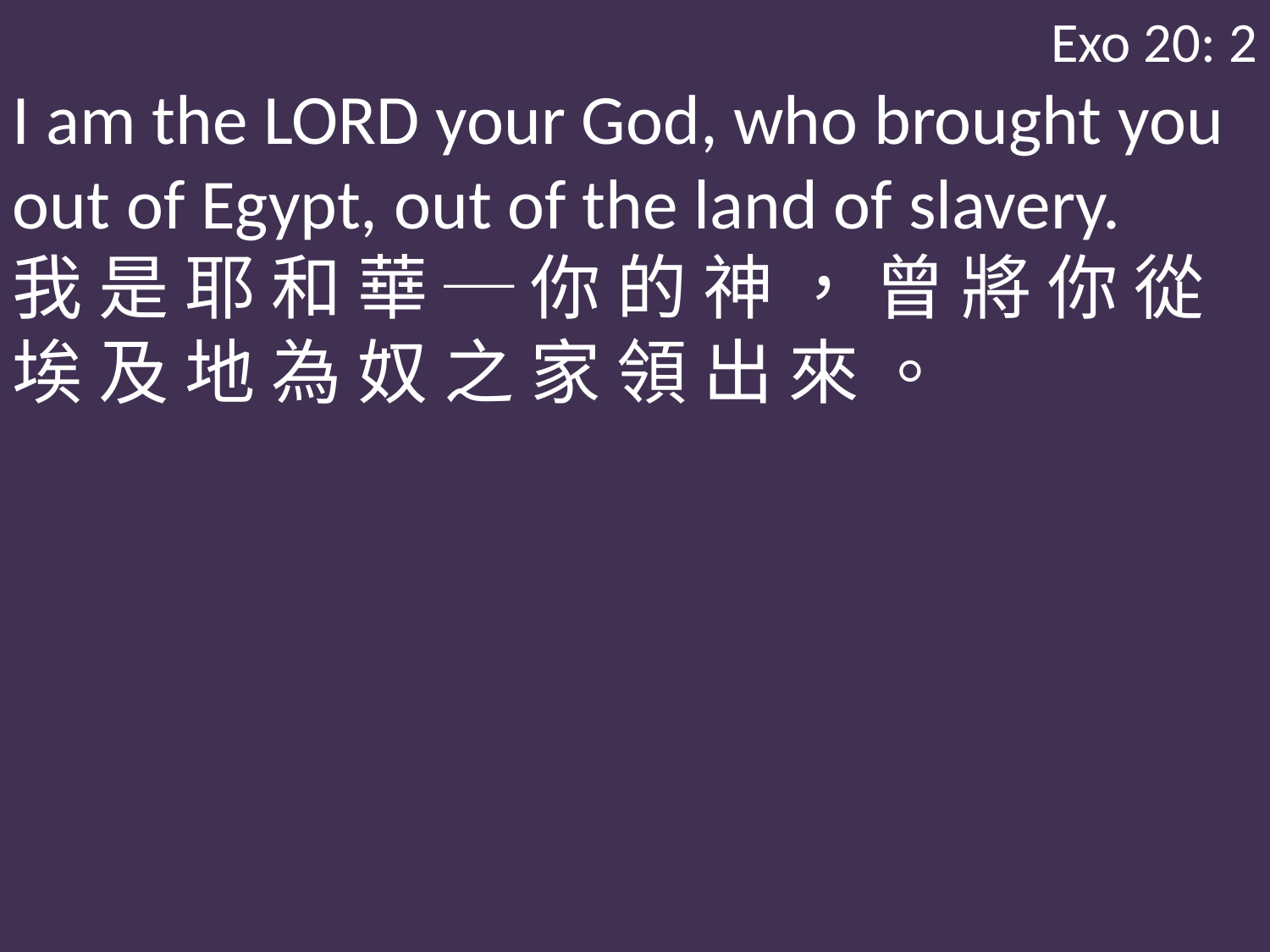

Exo 20: 2
I am the LORD your God, who brought you out of Egypt, out of the land of slavery.
我 是 耶 和 華 ─ 你 的 神 ， 曾 將 你 從 埃 及 地 為 奴 之 家 領 出 來 。